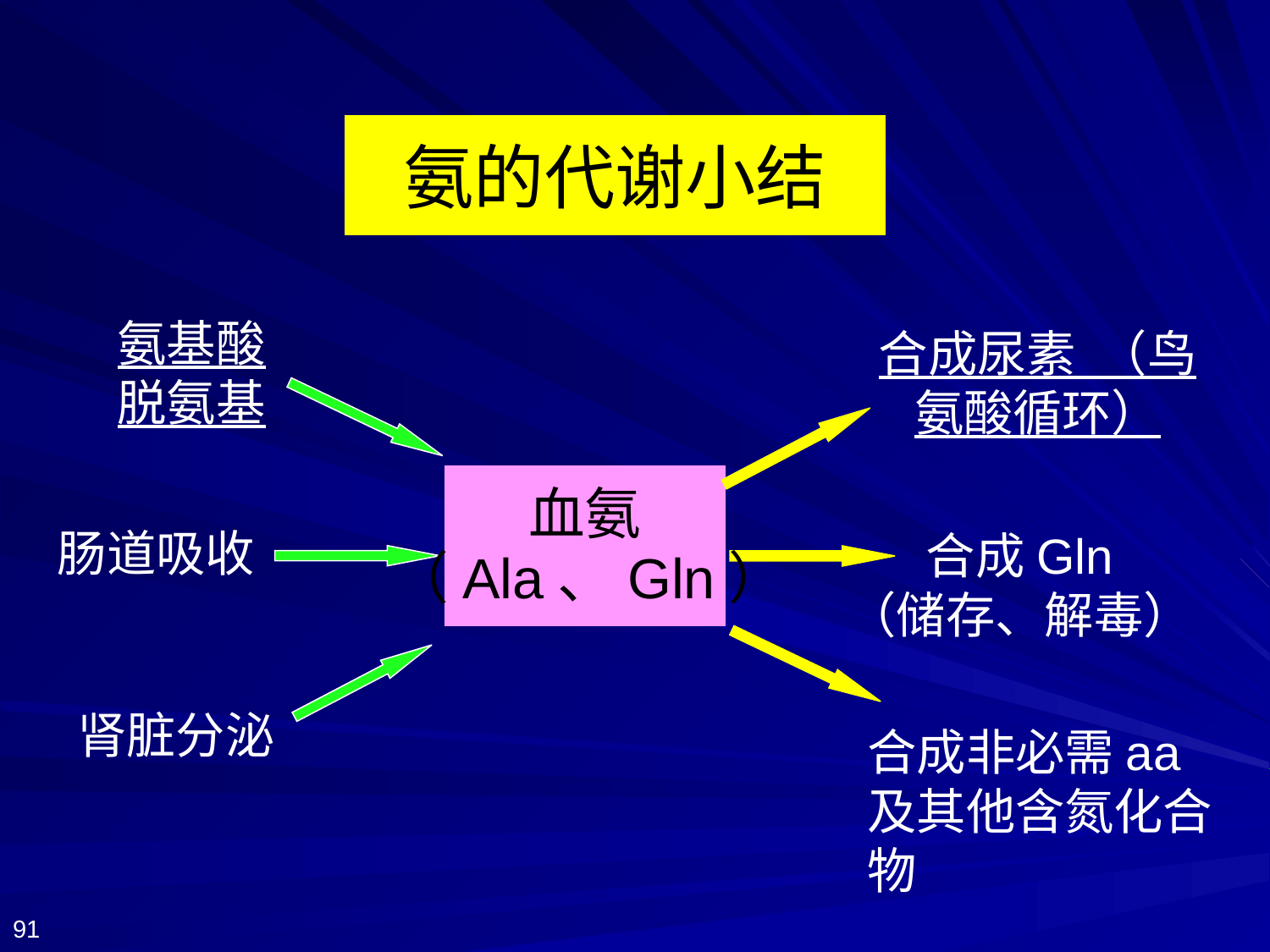

# 氨的代谢小结
氨基酸脱氨基

合成尿素  （鸟氨酸循环）

血氨

肠道吸收

合成Gln
（储存、解毒）

（Ala、Gln）

合成非必需aa及其他含氮化合物

肾脏分泌
91